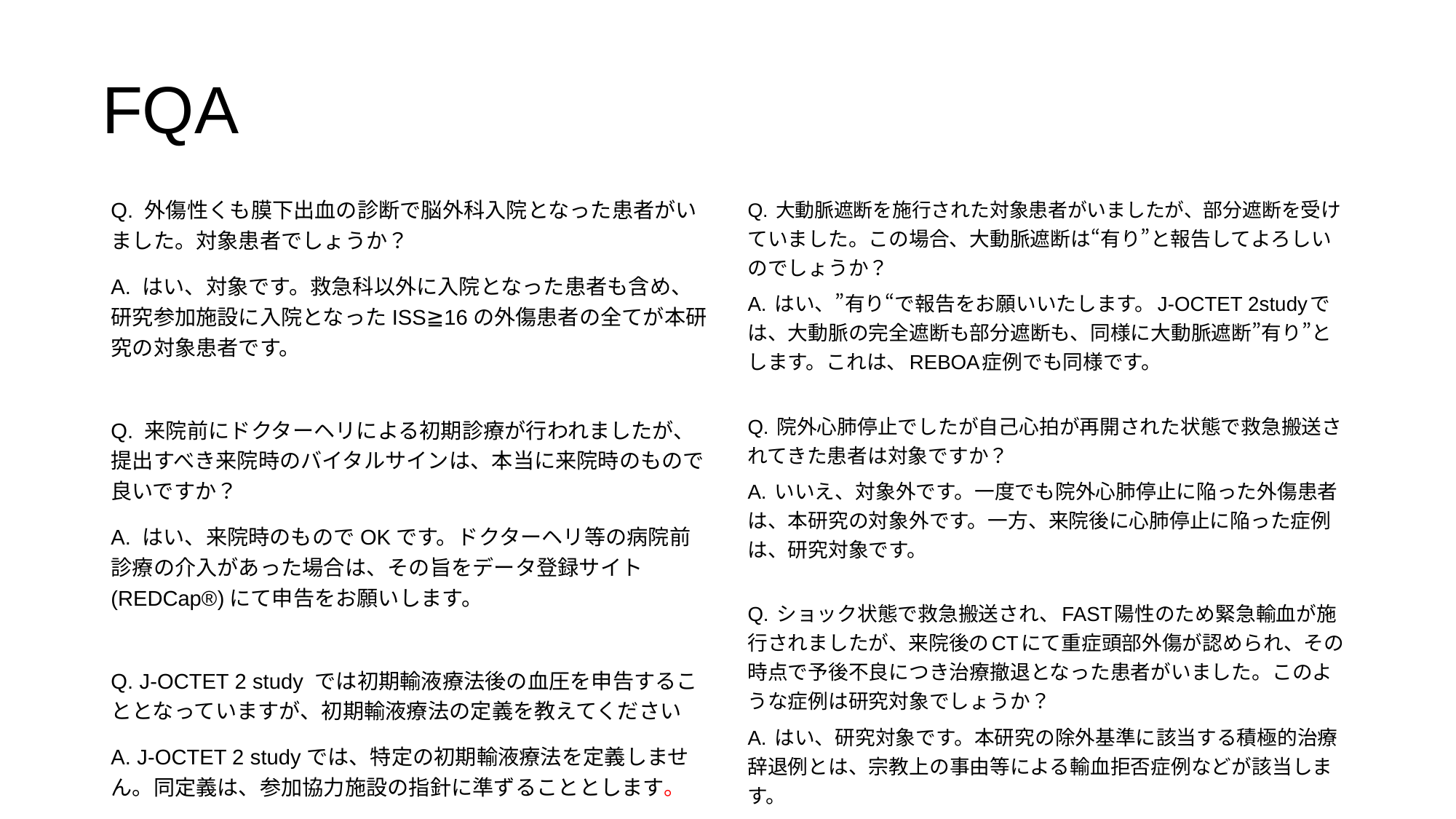

# FQA
Q. 外傷性くも膜下出血の診断で脳外科入院となった患者がいました。対象患者でしょうか？
A. はい、対象です。救急科以外に入院となった患者も含め、研究参加施設に入院となったISS≧16の外傷患者の全てが本研究の対象患者です。

Q. 来院前にドクターヘリによる初期診療が行われましたが、提出すべき来院時のバイタルサインは、本当に来院時のもので良いですか？
A. はい、来院時のものでOKです。ドクターヘリ等の病院前診療の介入があった場合は、その旨をデータ登録サイト(REDCap®️)にて申告をお願いします。

Q. J-OCTET 2 study では初期輸液療法後の血圧を申告することとなっていますが、初期輸液療法の定義を教えてください
A. J-OCTET 2 studyでは、特定の初期輸液療法を定義しません。同定義は、参加協力施設の指針に準ずることとします。
Q. 大動脈遮断を施行された対象患者がいましたが、部分遮断を受けていました。この場合、大動脈遮断は“有り”と報告してよろしいのでしょうか？
A. はい、”有り“で報告をお願いいたします。J-OCTET 2studyでは、大動脈の完全遮断も部分遮断も、同様に大動脈遮断”有り”とします。これは、REBOA症例でも同様です。

Q. 院外心肺停止でしたが自己心拍が再開された状態で救急搬送されてきた患者は対象ですか？
A. いいえ、対象外です。一度でも院外心肺停止に陥った外傷患者は、本研究の対象外です。一方、来院後に心肺停止に陥った症例は、研究対象です。

Q. ショック状態で救急搬送され、FAST陽性のため緊急輸血が施行されましたが、来院後のCTにて重症頭部外傷が認められ、その時点で予後不良につき治療撤退となった患者がいました。このような症例は研究対象でしょうか？
A. はい、研究対象です。本研究の除外基準に該当する積極的治療辞退例とは、宗教上の事由等による輸血拒否症例などが該当します。